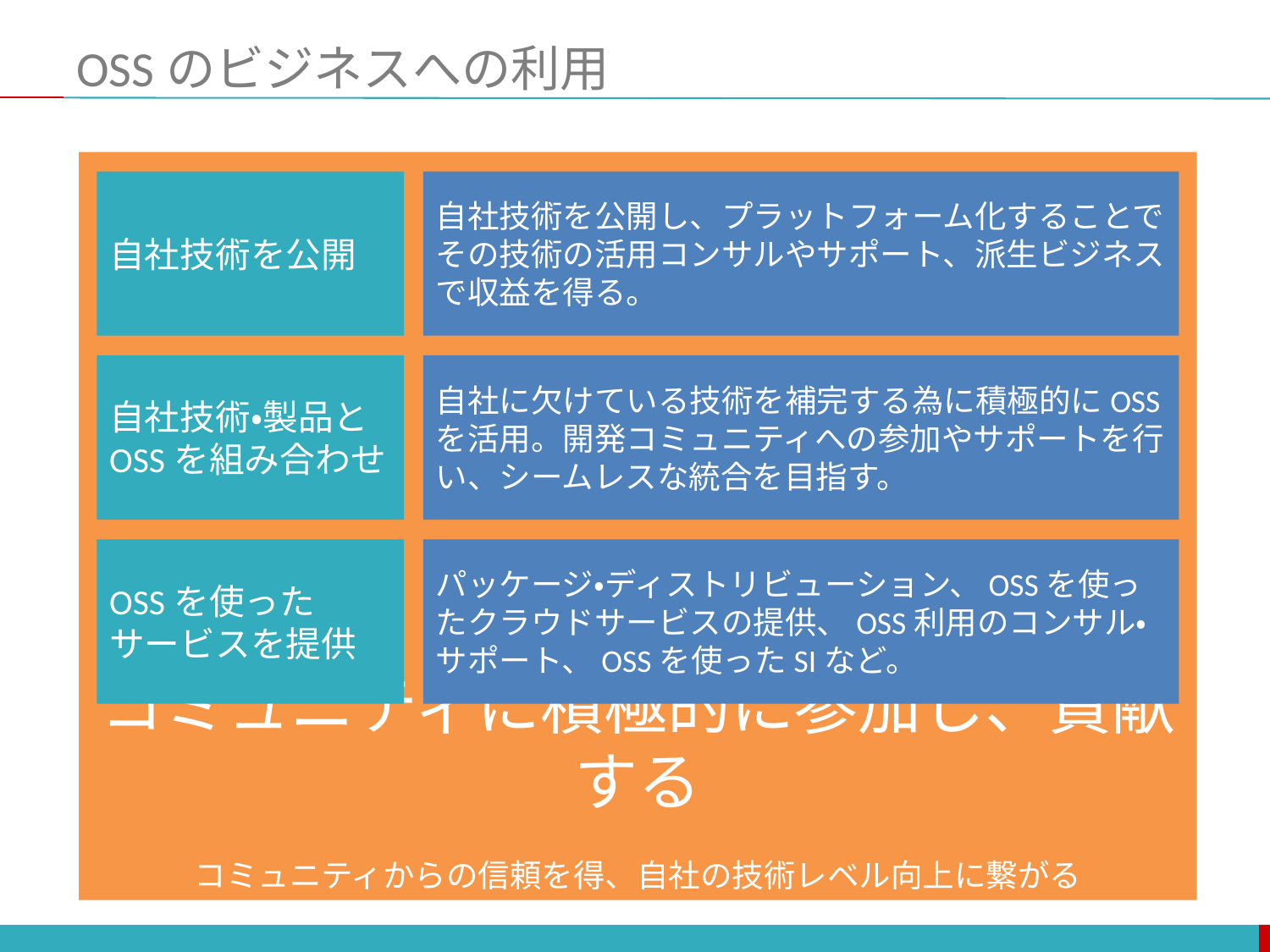

# OSSのビジネスへの利用
コミュニティに積極的に参加し、貢献する

コミュニティからの信頼を得、自社の技術レベル向上に繋がる
自社技術を公開
自社技術を公開し、プラットフォーム化することでその技術の活用コンサルやサポート、派生ビジネスで収益を得る。
自社技術・製品とOSSを組み合わせ
自社に欠けている技術を補完する為に積極的にOSSを活用。開発コミュニティへの参加やサポートを行い、シームレスな統合を目指す。
OSSを使った
サービスを提供
パッケージ・ディストリビューション、OSSを使ったクラウドサービスの提供、OSS利用のコンサル・サポート、OSSを使ったSIなど。